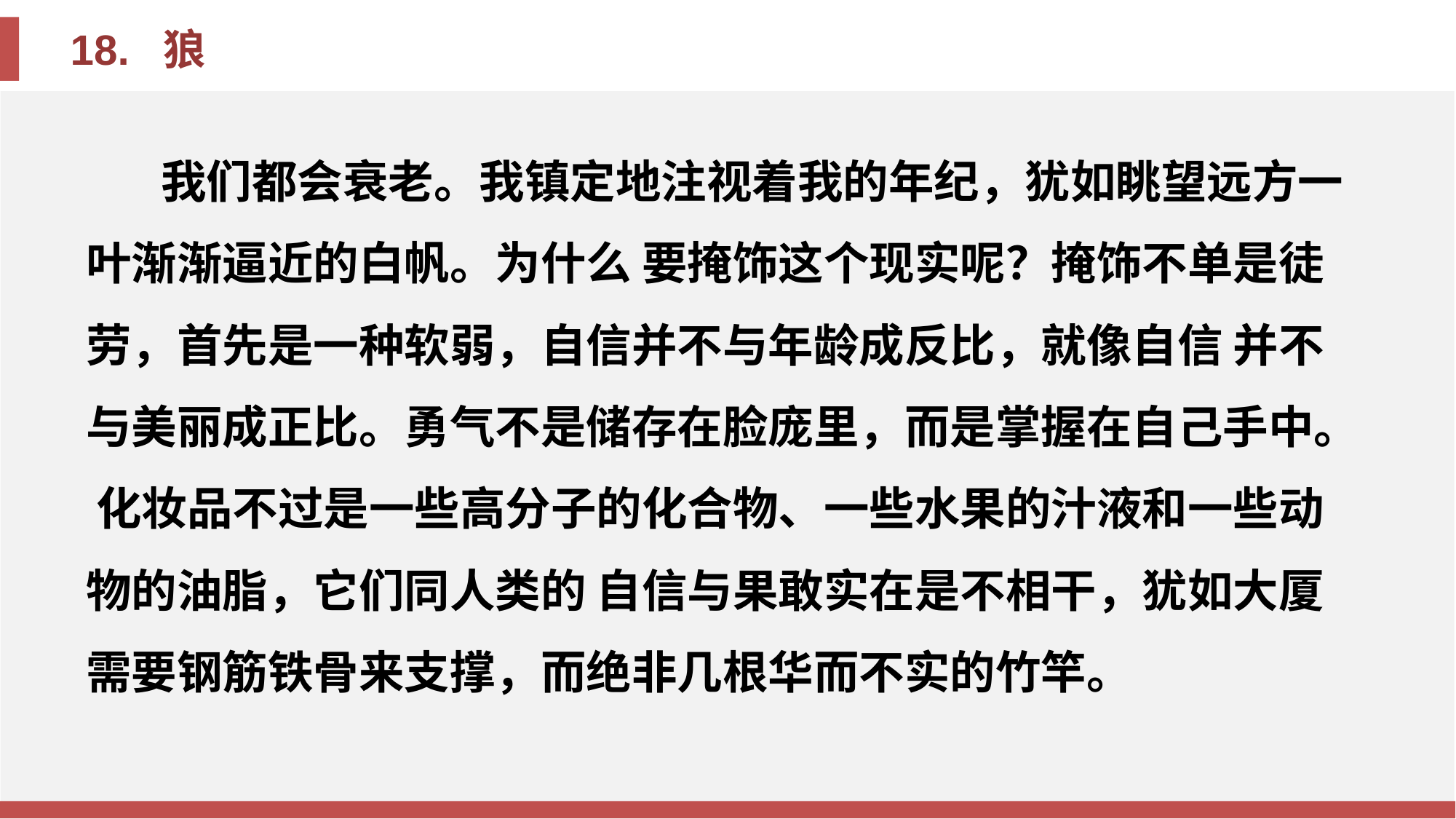

我们都会衰老。我镇定地注视着我的年纪，犹如眺望远方一叶渐渐逼近的白帆。为什么 要掩饰这个现实呢？掩饰不单是徒劳，首先是一种软弱，自信并不与年龄成反比，就像自信 并不与美丽成正比。勇气不是储存在脸庞里，而是掌握在自己手中。 化妆品不过是一些高分子的化合物、一些水果的汁液和一些动物的油脂，它们同人类的 自信与果敢实在是不相干，犹如大厦需要钢筋铁骨来支撑，而绝非几根华而不实的竹竿。